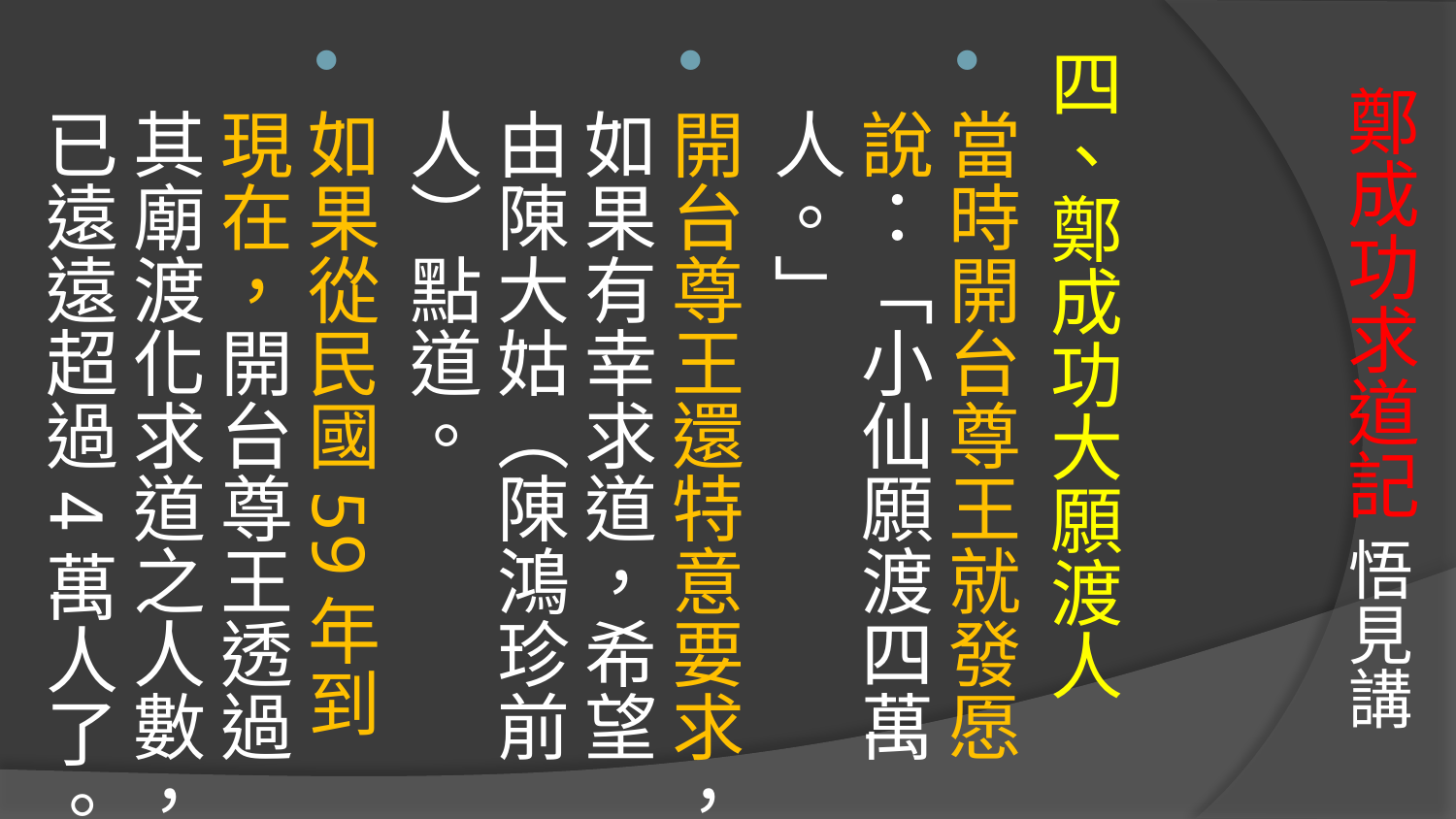

# 鄭成功求道記 悟見講
四、鄭成功大願渡人
當時開台尊王就發愿說：「小仙願渡四萬人。」
開台尊王還特意要求，如果有幸求道，希望由陳大姑（陳鴻珍前人）點道。
如果從民國59年到現在，開台尊王透過其廟渡化求道之人數，已遠遠超過4萬人了。